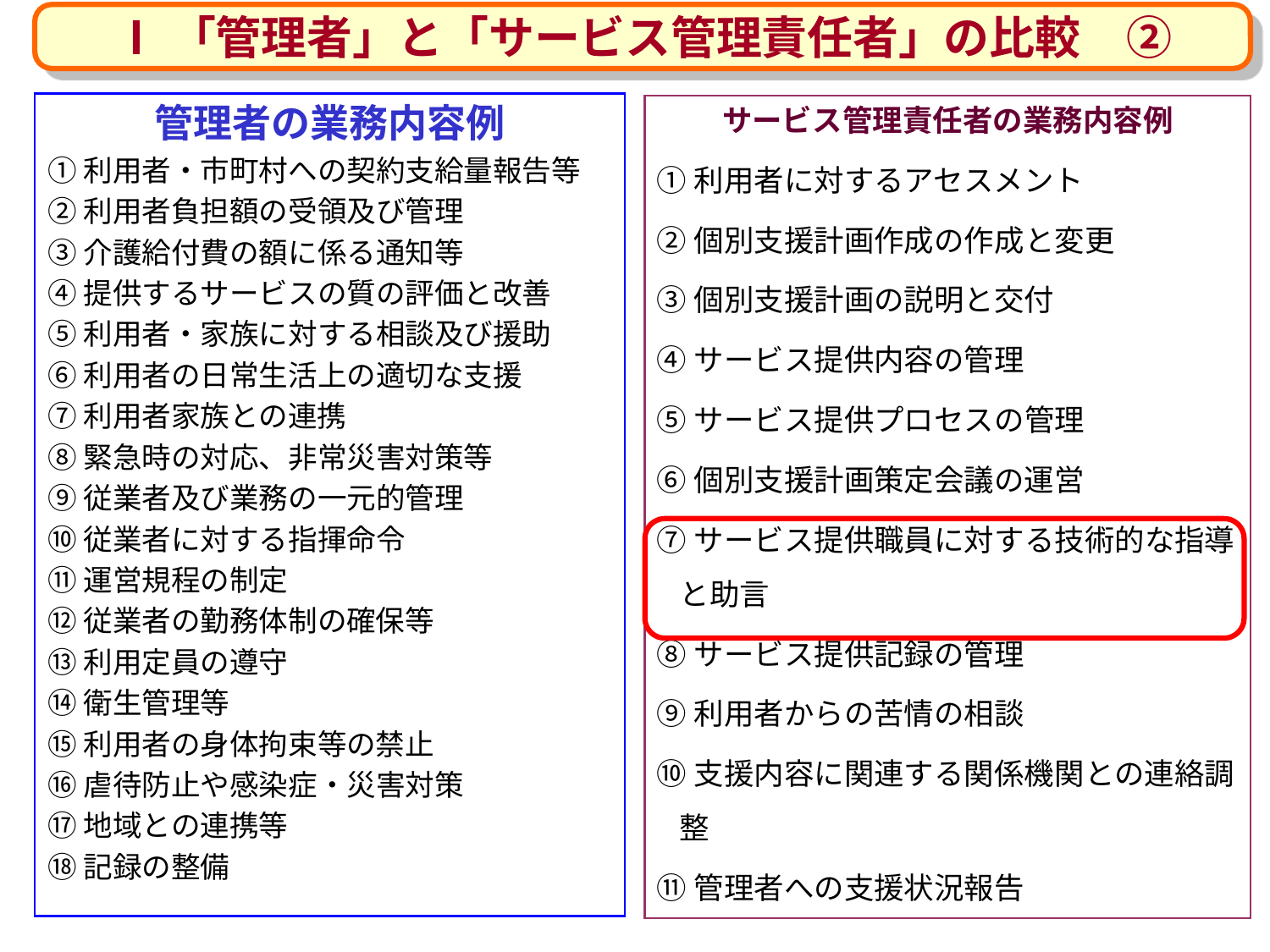

Ⅰ「管理者」と「サービス管理責任者」の比較　②
管理者の業務内容例
①利用者・市町村への契約支給量報告等
②利用者負担額の受領及び管理
③介護給付費の額に係る通知等
④提供するサービスの質の評価と改善
⑤利用者・家族に対する相談及び援助
⑥利用者の日常生活上の適切な支援
⑦利用者家族との連携
⑧緊急時の対応、非常災害対策等
⑨従業者及び業務の一元的管理
⑩従業者に対する指揮命令
⑪運営規程の制定
⑫従業者の勤務体制の確保等
⑬利用定員の遵守
⑭衛生管理等
⑮利用者の身体拘束等の禁止
⑯虐待防止や感染症・災害対策
⑰地域との連携等
⑱記録の整備
サービス管理責任者の業務内容例
①利用者に対するアセスメント
②個別支援計画作成の作成と変更
③個別支援計画の説明と交付
④サービス提供内容の管理
⑤サービス提供プロセスの管理
⑥個別支援計画策定会議の運営
⑦サービス提供職員に対する技術的な指導と助言
⑧サービス提供記録の管理
⑨利用者からの苦情の相談
⑩支援内容に関連する関係機関との連絡調整
⑪管理者への支援状況報告